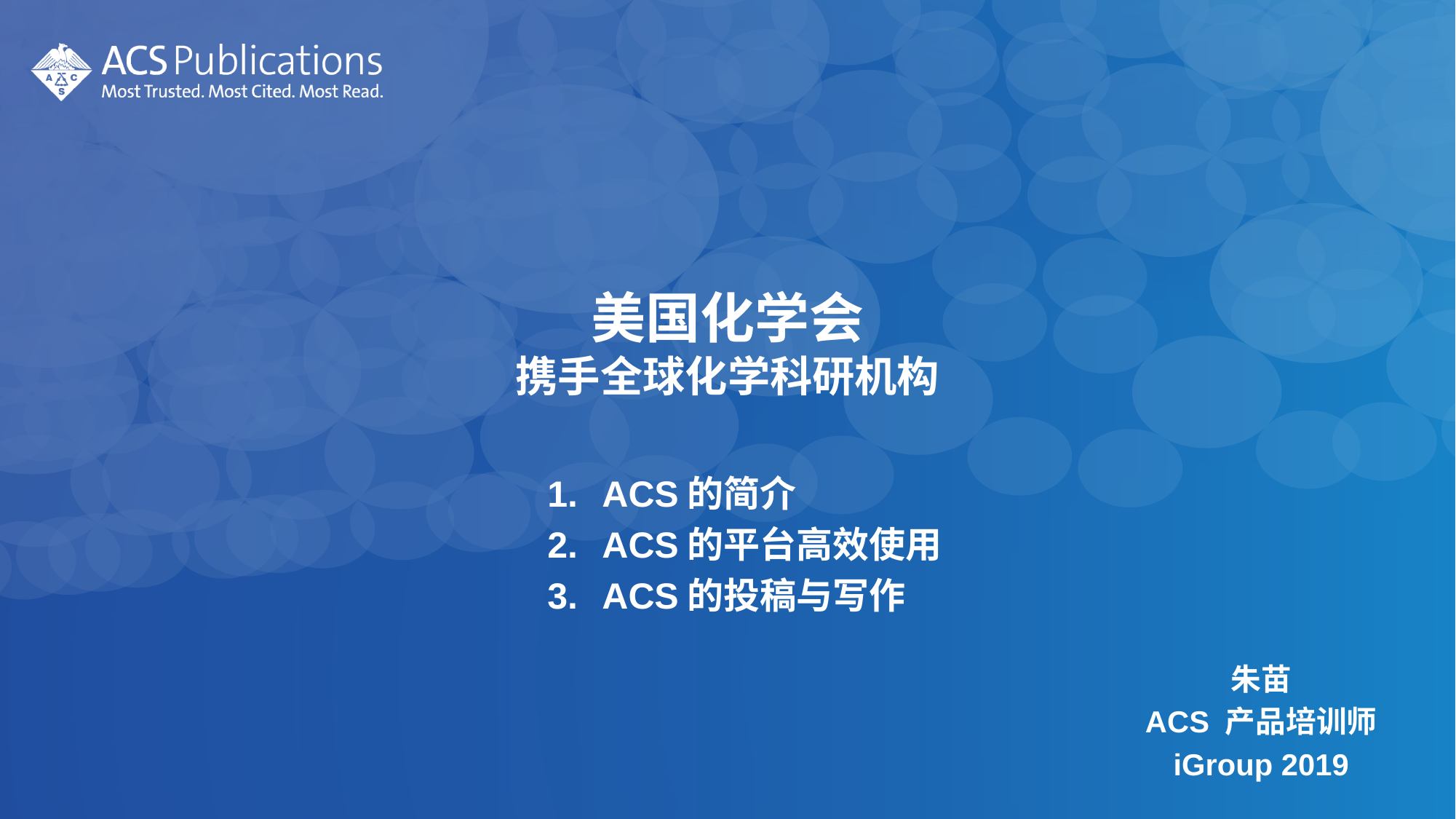

# 美国化学会 携手全球化学科研机构
ACS的简介
ACS的平台高效使用
ACS的投稿与写作
朱苗
ACS 产品培训师
iGroup 2019